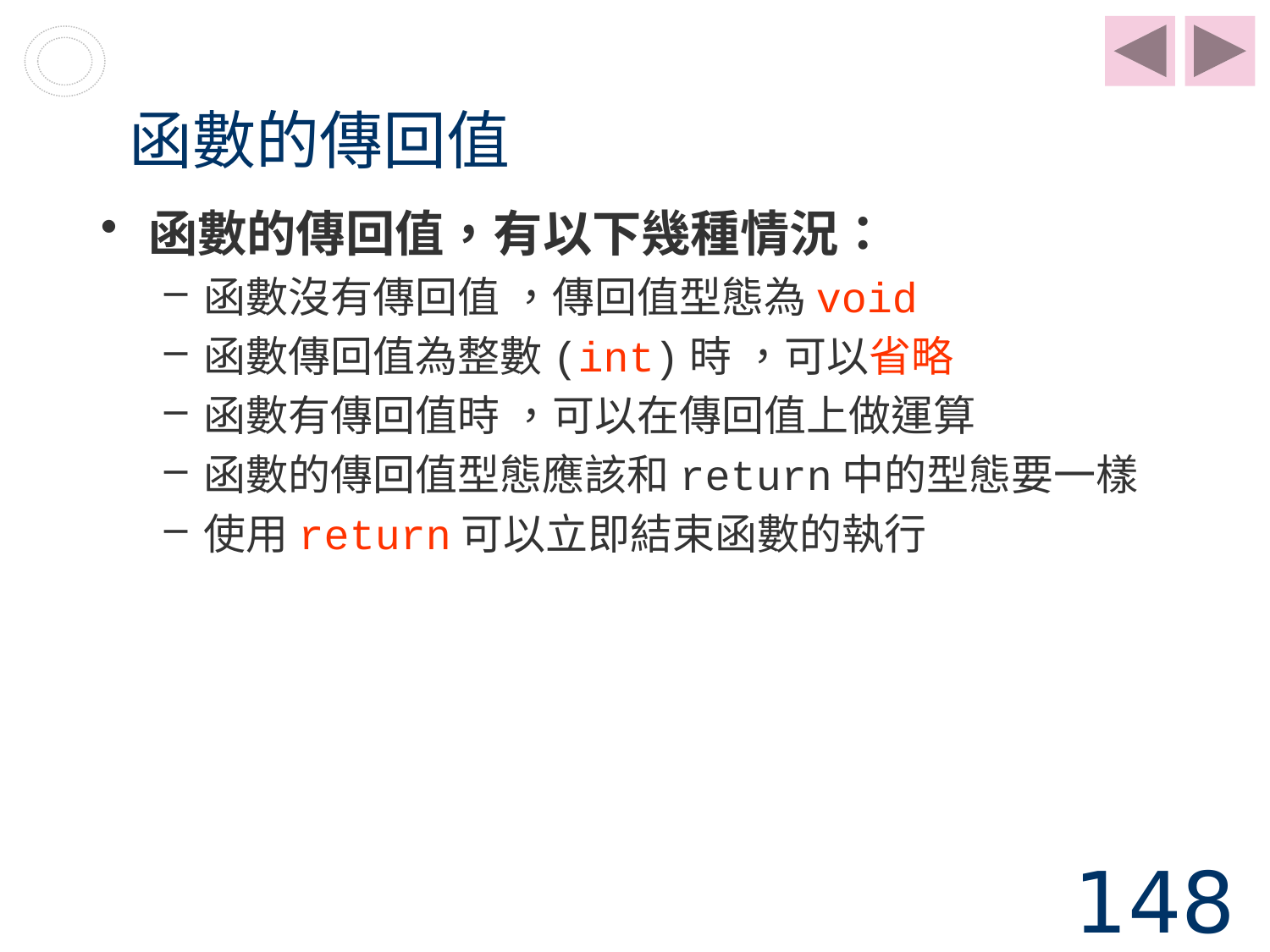

# 函數的傳回值
函數的傳回值，有以下幾種情況：
函數沒有傳回值 ，傳回值型態為void
函數傳回值為整數(int)時 ，可以省略
函數有傳回值時 ，可以在傳回值上做運算
函數的傳回值型態應該和return中的型態要一樣
使用return可以立即結束函數的執行
148